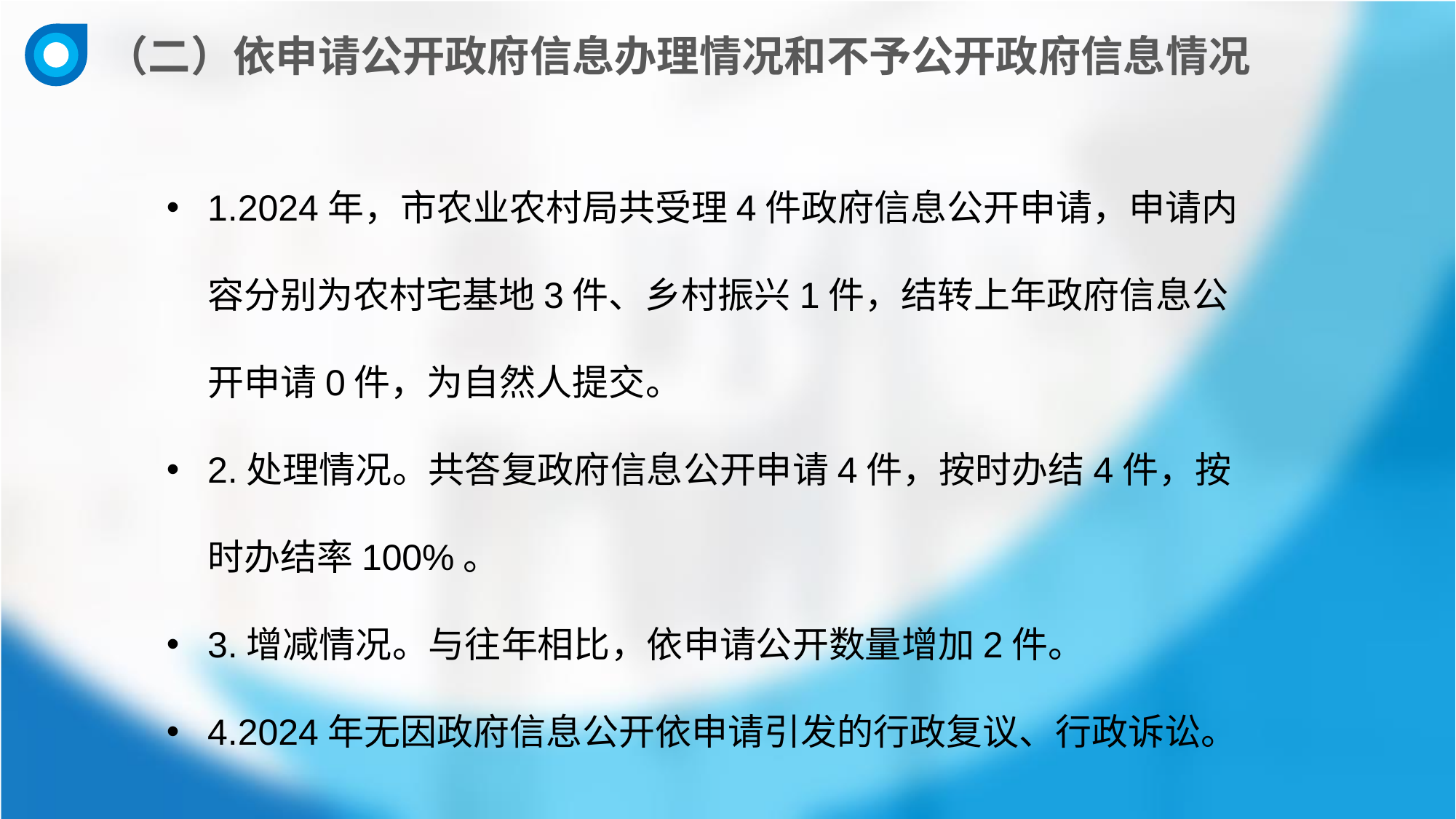

（二）依申请公开政府信息办理情况和不予公开政府信息情况
1.2024年，市农业农村局共受理4件政府信息公开申请，申请内容分别为农村宅基地3件、乡村振兴1件，结转上年政府信息公开申请0件，为自然人提交。
2.处理情况。共答复政府信息公开申请4件，按时办结4件，按时办结率100%。
3.增减情况。与往年相比，依申请公开数量增加2件。
4.2024年无因政府信息公开依申请引发的行政复议、行政诉讼。